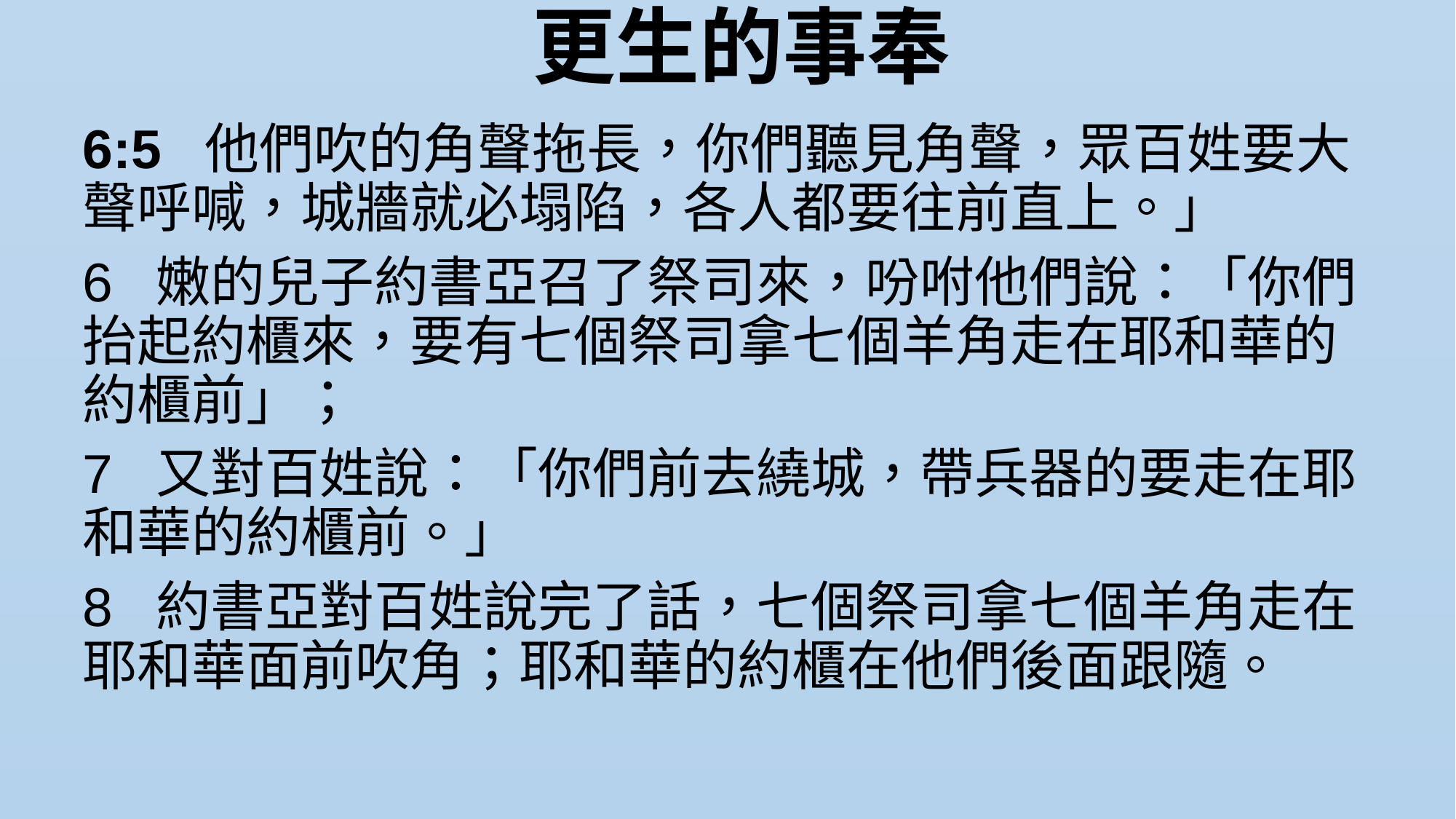

# 更生的事奉
6:5  他們吹的角聲拖長，你們聽見角聲，眾百姓要大聲呼喊，城牆就必塌陷，各人都要往前直上。」
6  嫩的兒子約書亞召了祭司來，吩咐他們說：「你們抬起約櫃來，要有七個祭司拿七個羊角走在耶和華的約櫃前」；
7  又對百姓說：「你們前去繞城，帶兵器的要走在耶和華的約櫃前。」
8  約書亞對百姓說完了話，七個祭司拿七個羊角走在耶和華面前吹角；耶和華的約櫃在他們後面跟隨。